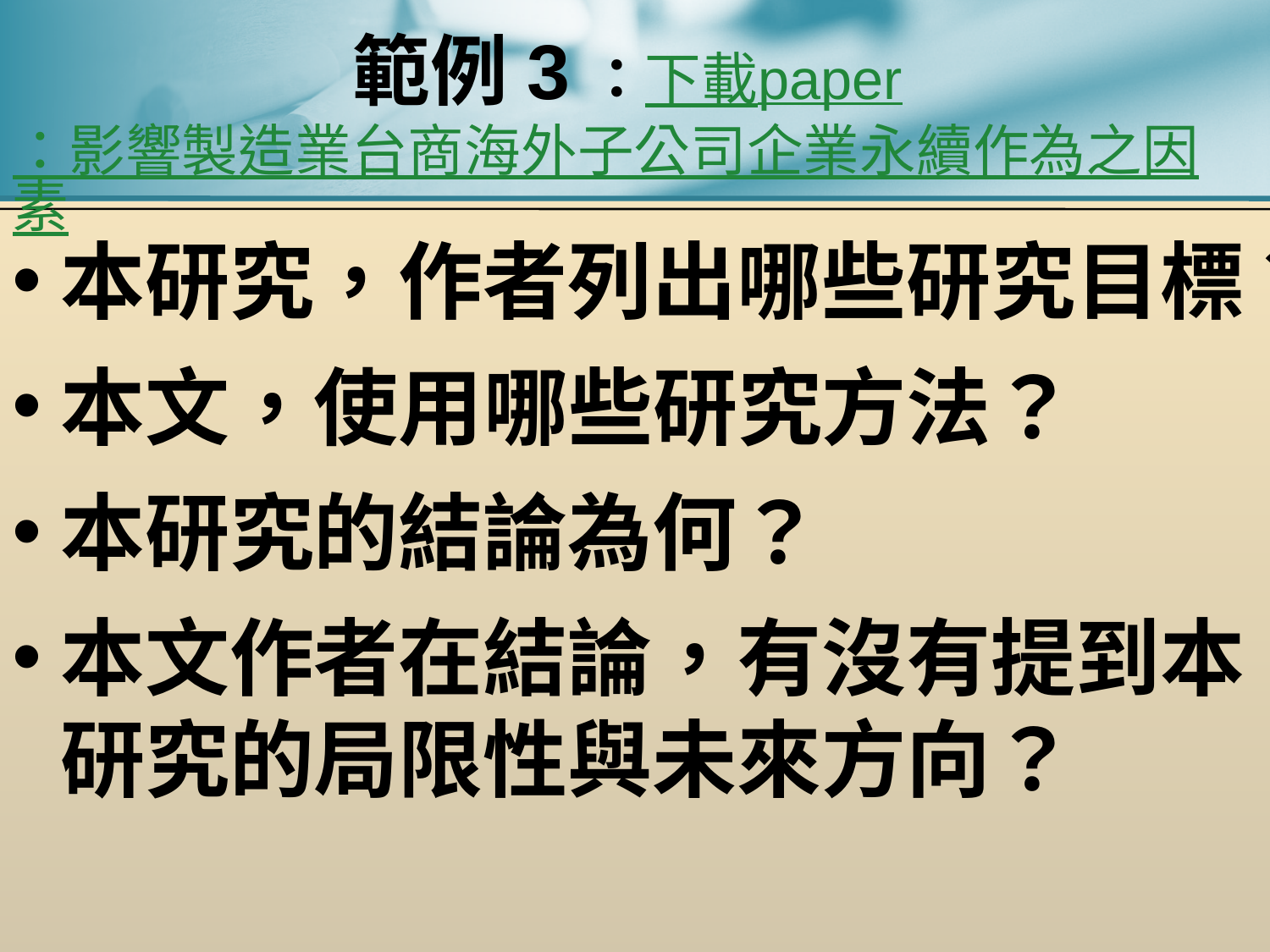

# 範例3：下載paper：影響製造業台商海外子公司企業永續作為之因素
本研究，作者列出哪些研究目標？
本文，使用哪些研究方法？
本研究的結論為何？
本文作者在結論，有沒有提到本研究的局限性與未來方向？